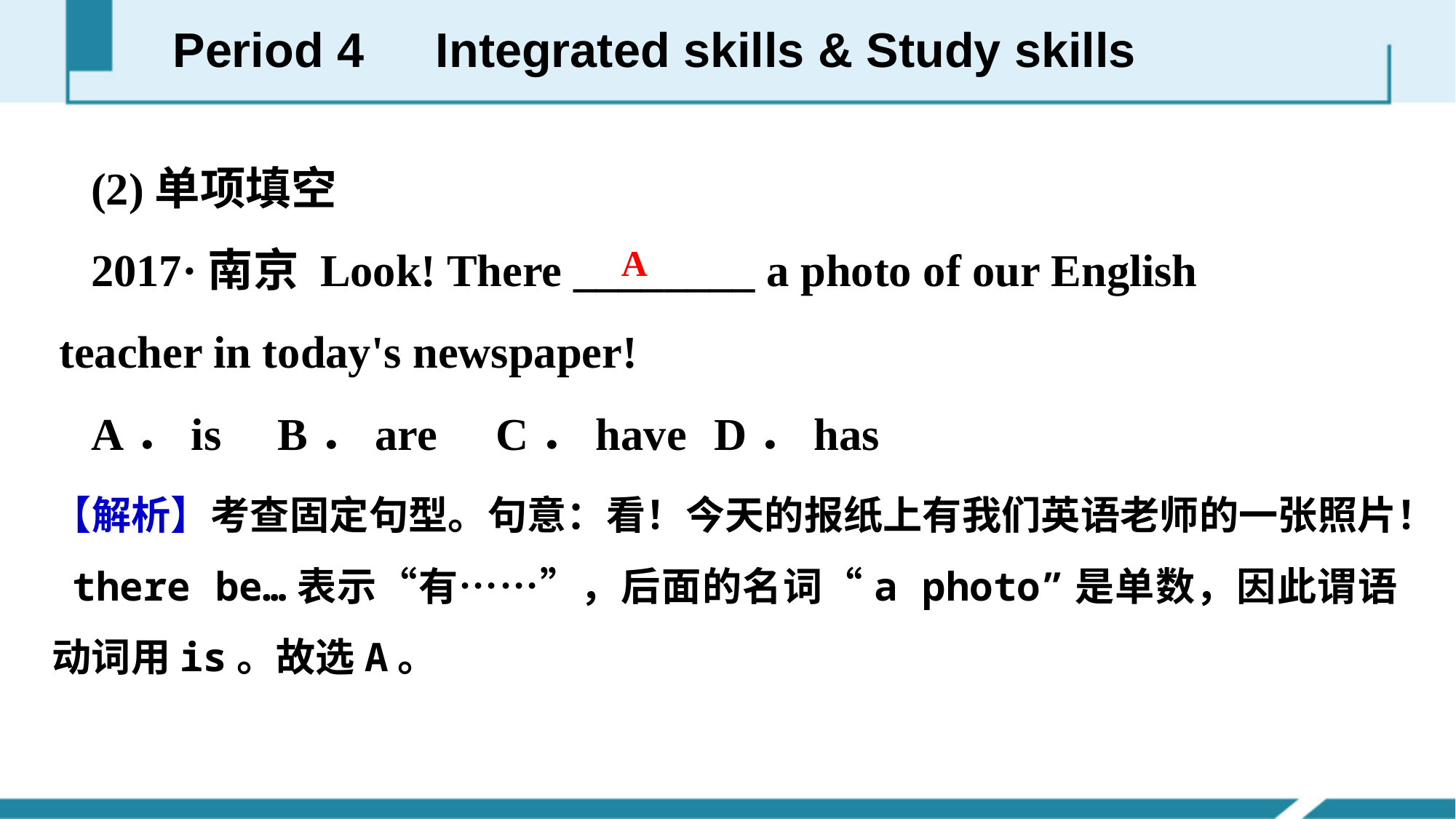

Period 4　Integrated skills & Study skills
(2)单项填空
2017·南京 Look! There ________ a photo of our English teacher in today's newspaper!
A．is  	B．are  	C．have  	D．has
A
【解析】考查固定句型。句意：看！今天的报纸上有我们英语老师的一张照片！ there be…表示“有……”，后面的名词“a photo”是单数，因此谓语动词用is。故选A。